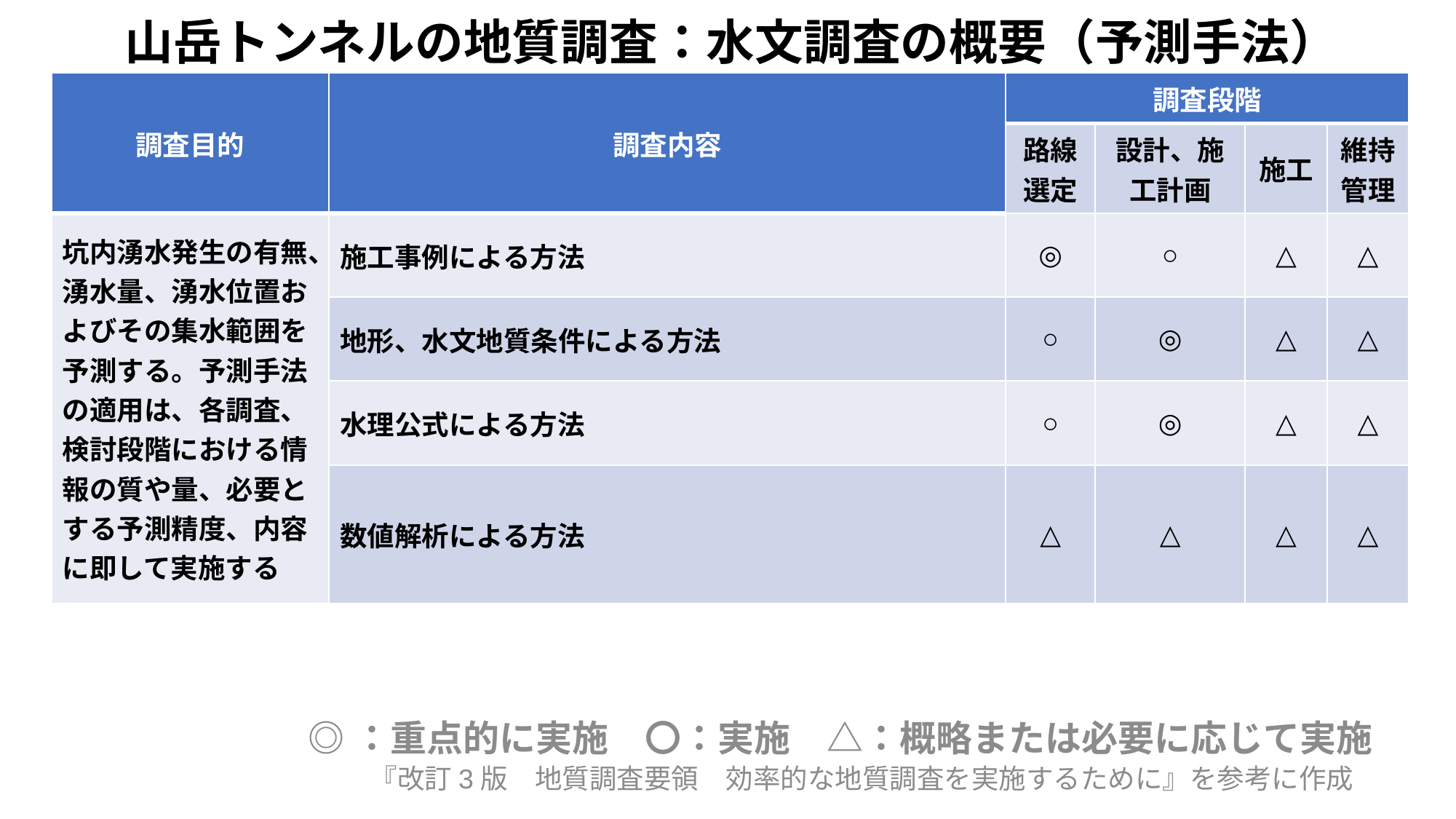

# 山岳トンネルの地質調査：水文調査の概要（予測手法）
| 調査目的 | 調査内容 | 調査段階 |  |  |  |
| --- | --- | --- | --- | --- | --- |
|  |  | 路線選定 | 設計、施工計画 | 施工 | 維持管理 |
| 坑内湧水発生の有無、湧水量、湧水位置およびその集水範囲を予測する。予測手法の適用は、各調査、検討段階における情報の質や量、必要とする予測精度、内容に即して実施する | 施工事例による方法 | ◎ | ○ | △ | △ |
|  | 地形、水文地質条件による方法 | ○ | ◎ | △ | △ |
|  | 水理公式による方法 | ○ | ◎ | △ | △ |
|  | 数値解析による方法 | △ | △ | △ | △ |
◎：重点的に実施　〇：実施　△：概略または必要に応じて実施
『改訂3版　地質調査要領　効率的な地質調査を実施するために』を参考に作成